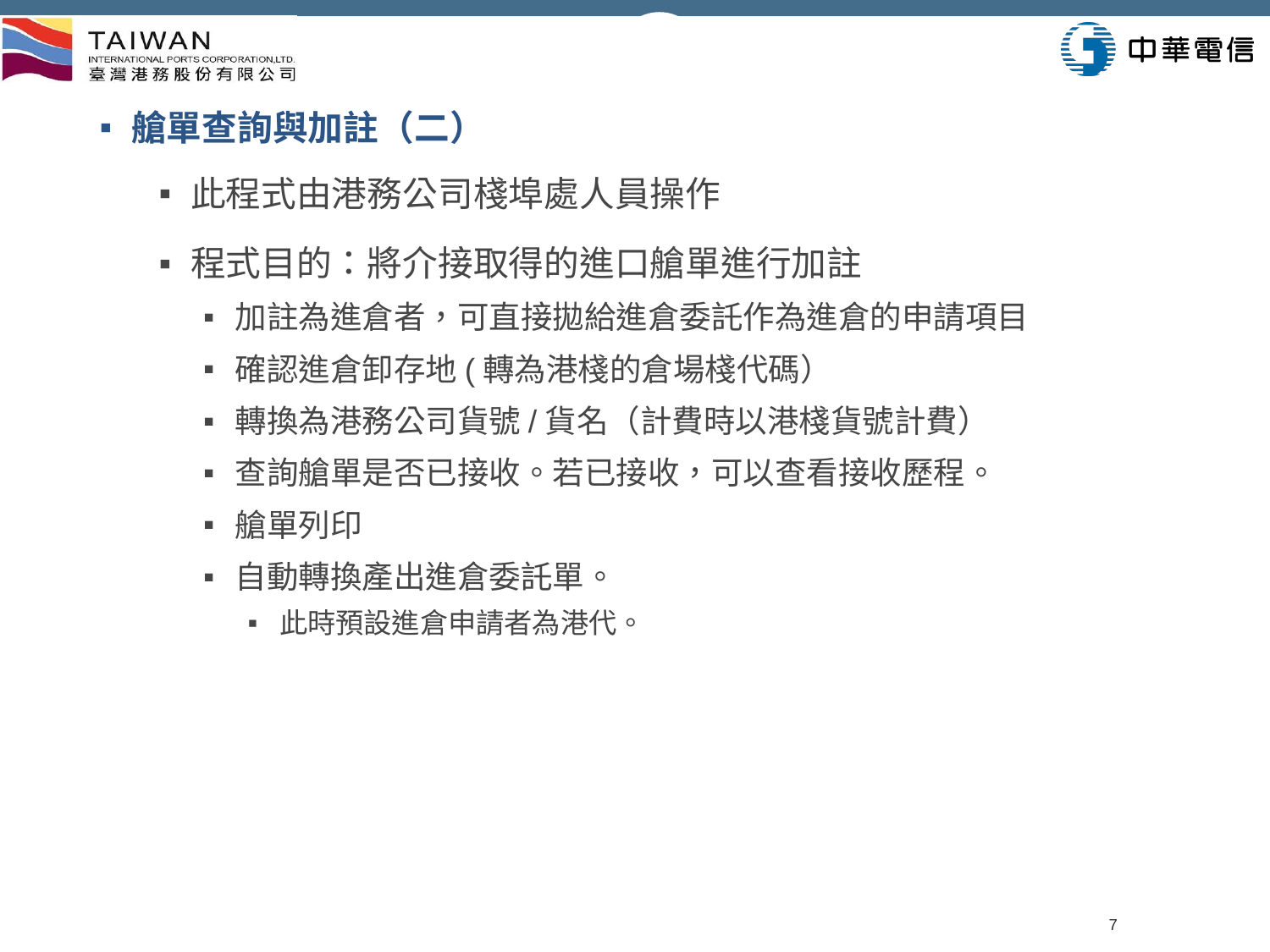

艙單查詢與加註（二）
此程式由港務公司棧埠處人員操作
程式目的：將介接取得的進口艙單進行加註
加註為進倉者，可直接拋給進倉委託作為進倉的申請項目
確認進倉卸存地(轉為港棧的倉場棧代碼）
轉換為港務公司貨號/貨名（計費時以港棧貨號計費）
查詢艙單是否已接收。若已接收，可以查看接收歷程。
艙單列印
自動轉換產出進倉委託單。
此時預設進倉申請者為港代。
7